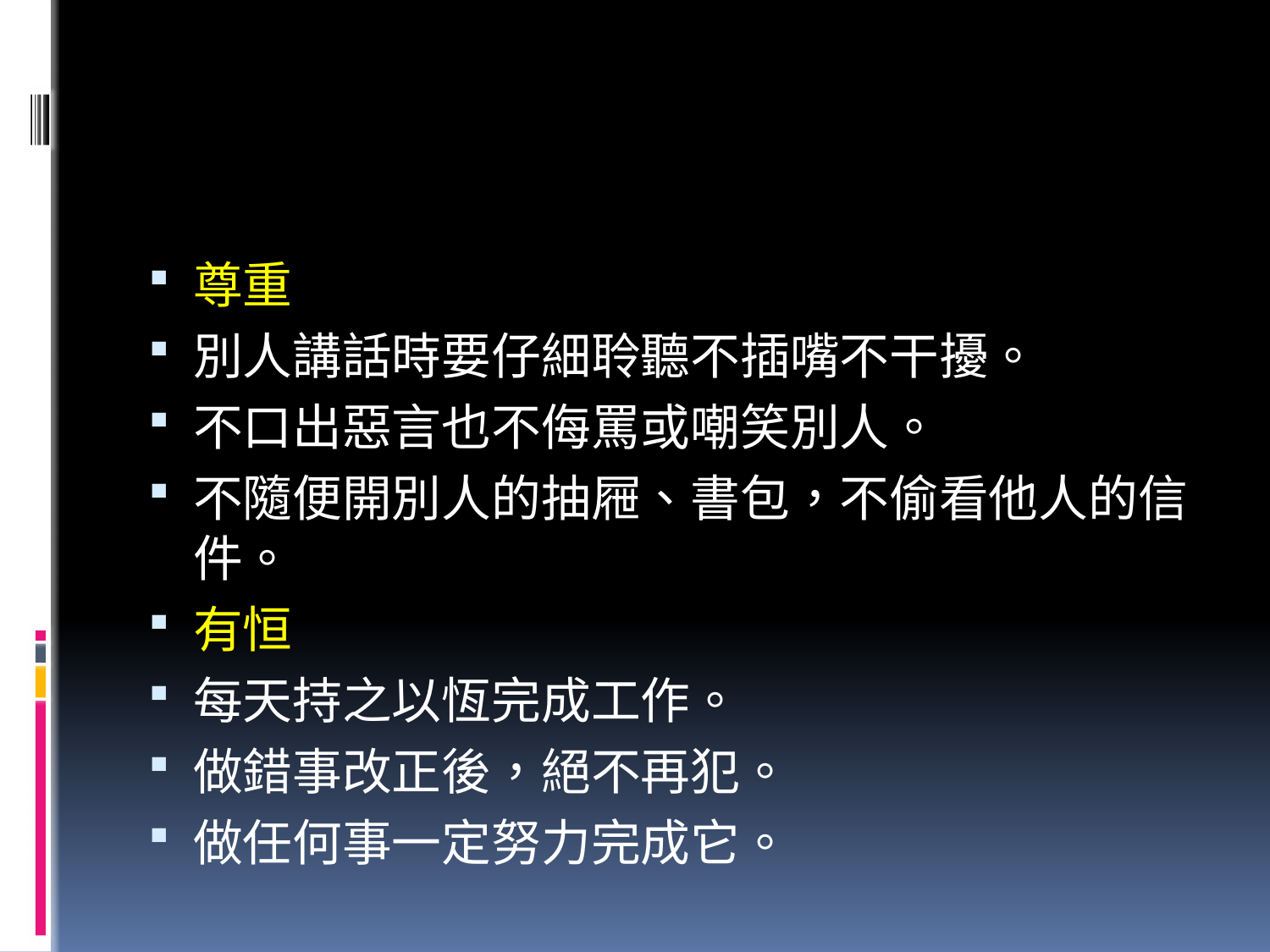

#
尊重
別人講話時要仔細聆聽不插嘴不干擾。
不口出惡言也不侮罵或嘲笑別人。
不隨便開別人的抽屜、書包，不偷看他人的信件。
有恒
每天持之以恆完成工作。
做錯事改正後，絕不再犯。
做任何事一定努力完成它。